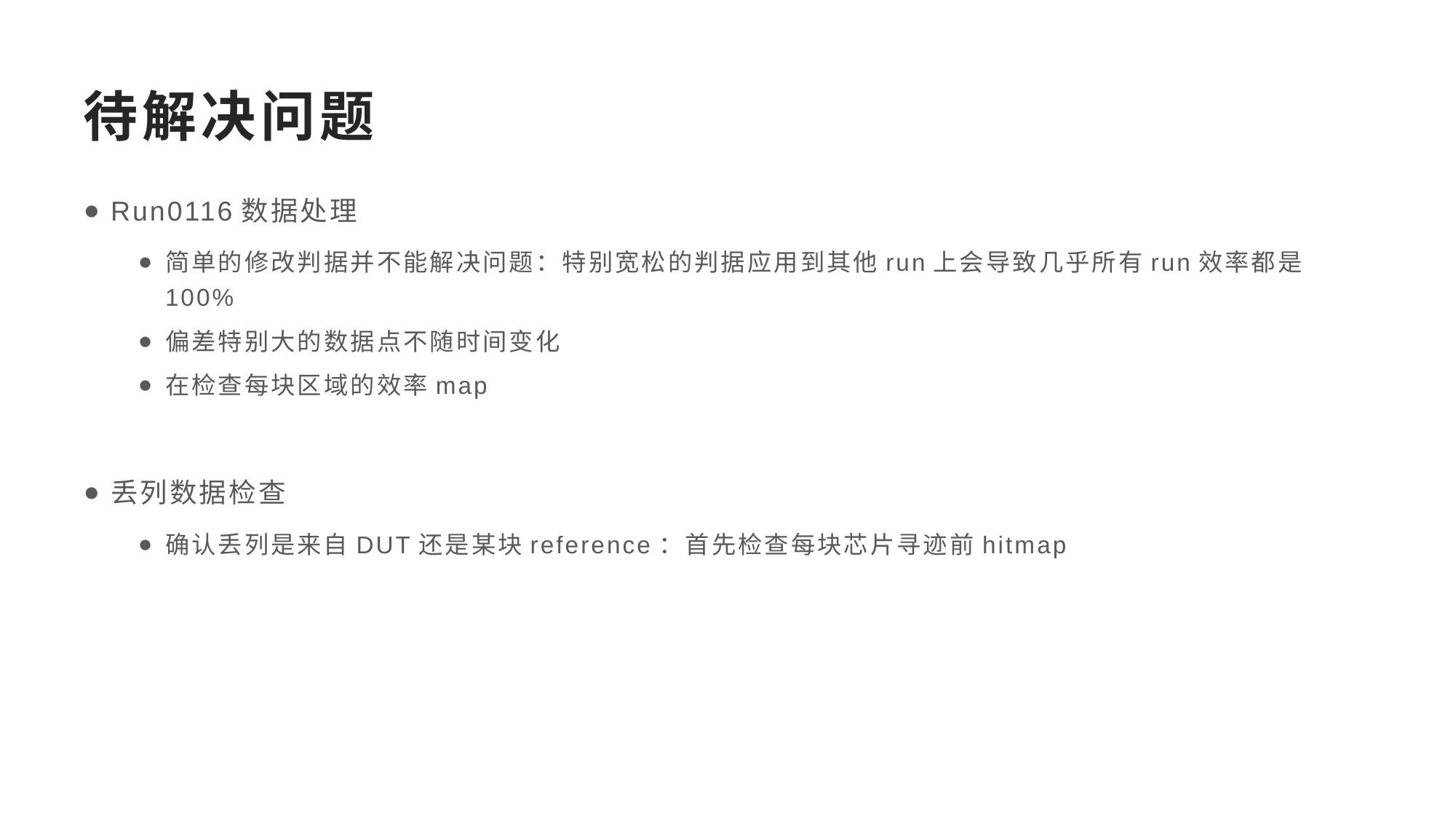

# 待解决问题
Run0116数据处理
简单的修改判据并不能解决问题：特别宽松的判据应用到其他run上会导致几乎所有run效率都是100%
偏差特别大的数据点不随时间变化
在检查每块区域的效率map

丢列数据检查
确认丢列是来自DUT还是某块reference：首先检查每块芯片寻迹前hitmap